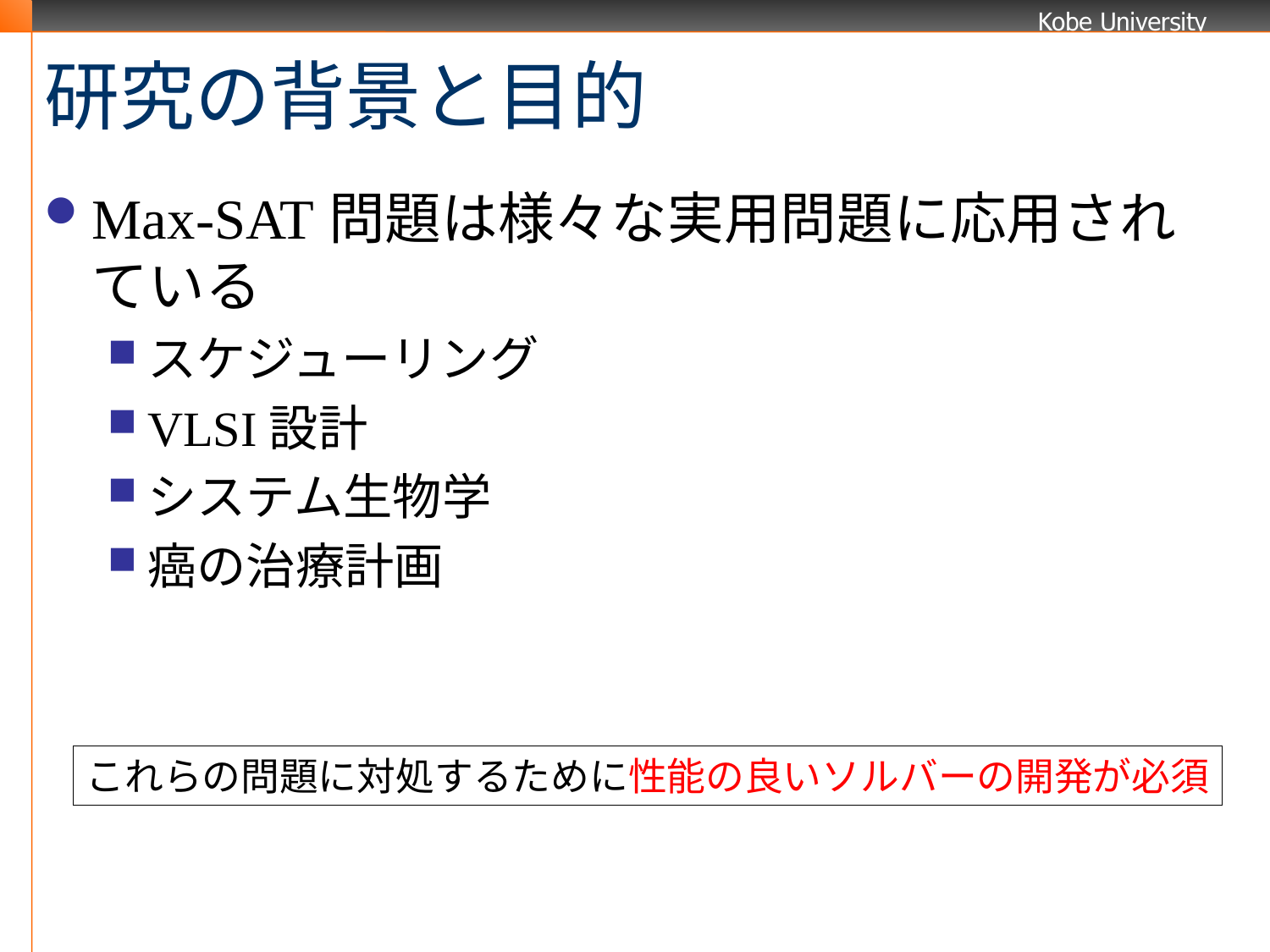

# 研究の背景と目的
Max-SAT問題は様々な実用問題に応用されている
スケジューリング
VLSI設計
システム生物学
癌の治療計画
これらの問題に対処するために性能の良いソルバーの開発が必須